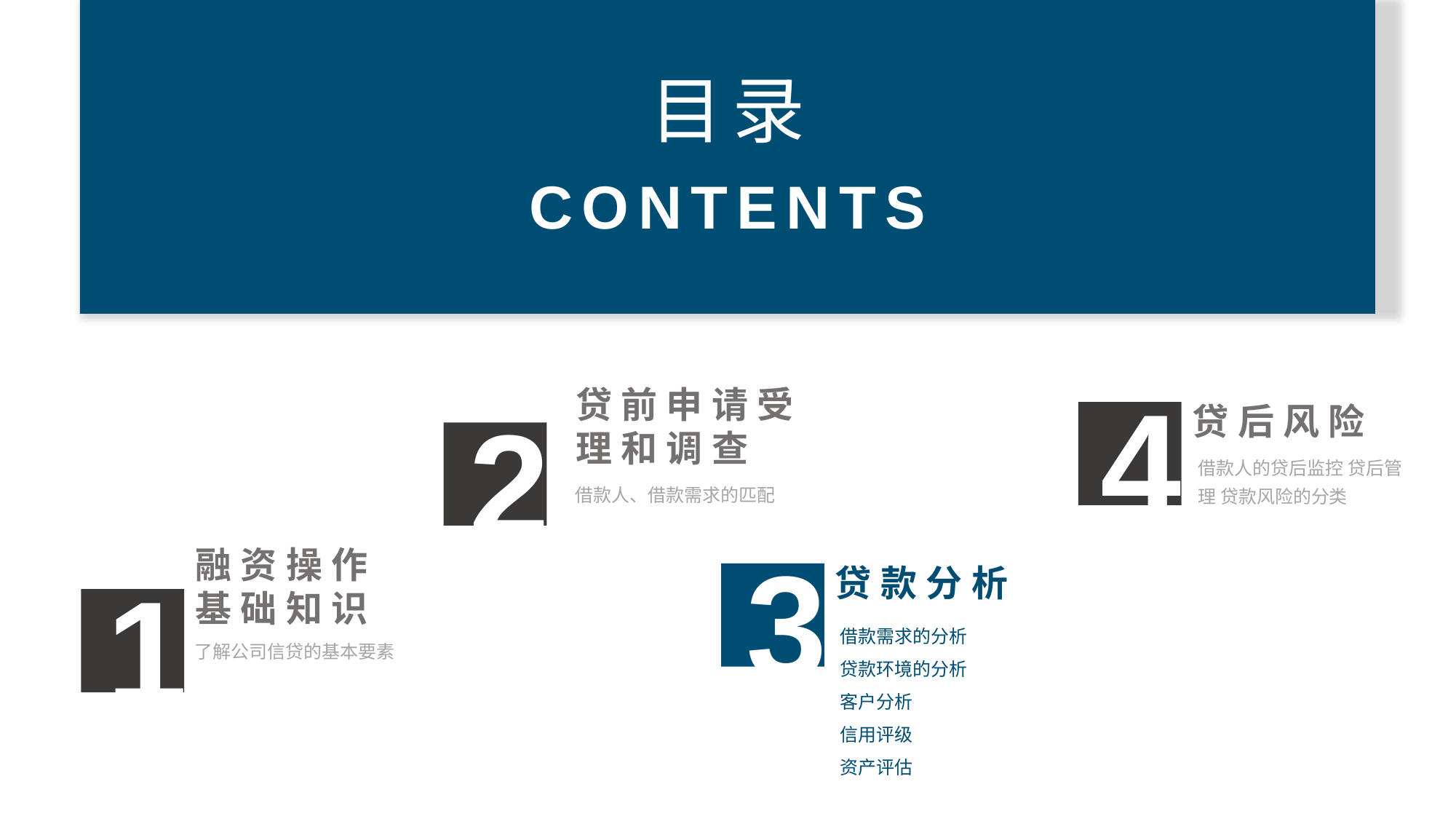

目录
CONTENTS
4

贷后风险
贷前申请受理和调查
2

借款人的贷后监控 贷后管理 贷款风险的分类
借款人、借款需求的匹配
3

贷款分析
融资操作基础知识
1

借款需求的分析
贷款环境的分析
客户分析
信用评级
资产评估
了解公司信贷的基本要素